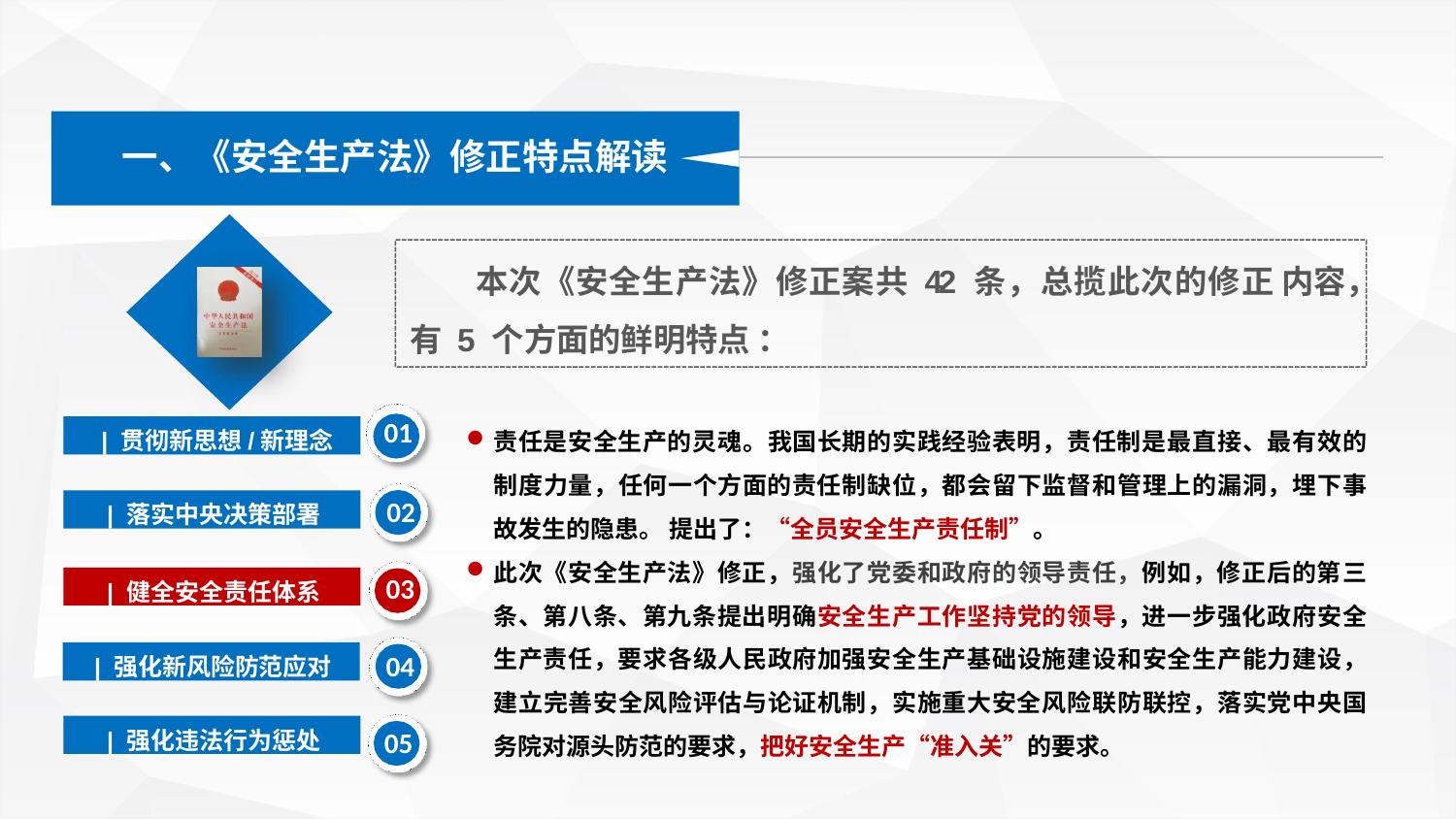

一、《安全生产法》修正特点解读

        本次《安全生产法》修正案共 42 条，总揽此次的修正 内容，有 5 个方面的鲜明特点 ：

责任是安全生产的灵魂。我国长期的实践经验表明，责任制是最直接、最有效的 制度力量，任何一个方面的责任制缺位，都会留下监督和管理上的漏洞，埋下事 故发生的隐患。 提出了：“全员安全生产责任制”。
此次《安全生产法》修正，强化了党委和政府的领导责任，例如，修正后的第三 条、第八条、第九条提出明确安全生产工作坚持党的领导，进一步强化政府安全 生产责任，要求各级人民政府加强安全生产基础设施建设和安全生产能力建设， 建立完善安全风险评估与论证机制，实施重大安全风险联防联控，落实党中央国 务院对源头防范的要求，把好安全生产“准入关”的要求。
01

| 贯彻新思想/新理念

| 落实中央决策部署
02

| 健全安全责任体系

03

| 强化新风险防范应对

04

| 强化违法行为惩处

05